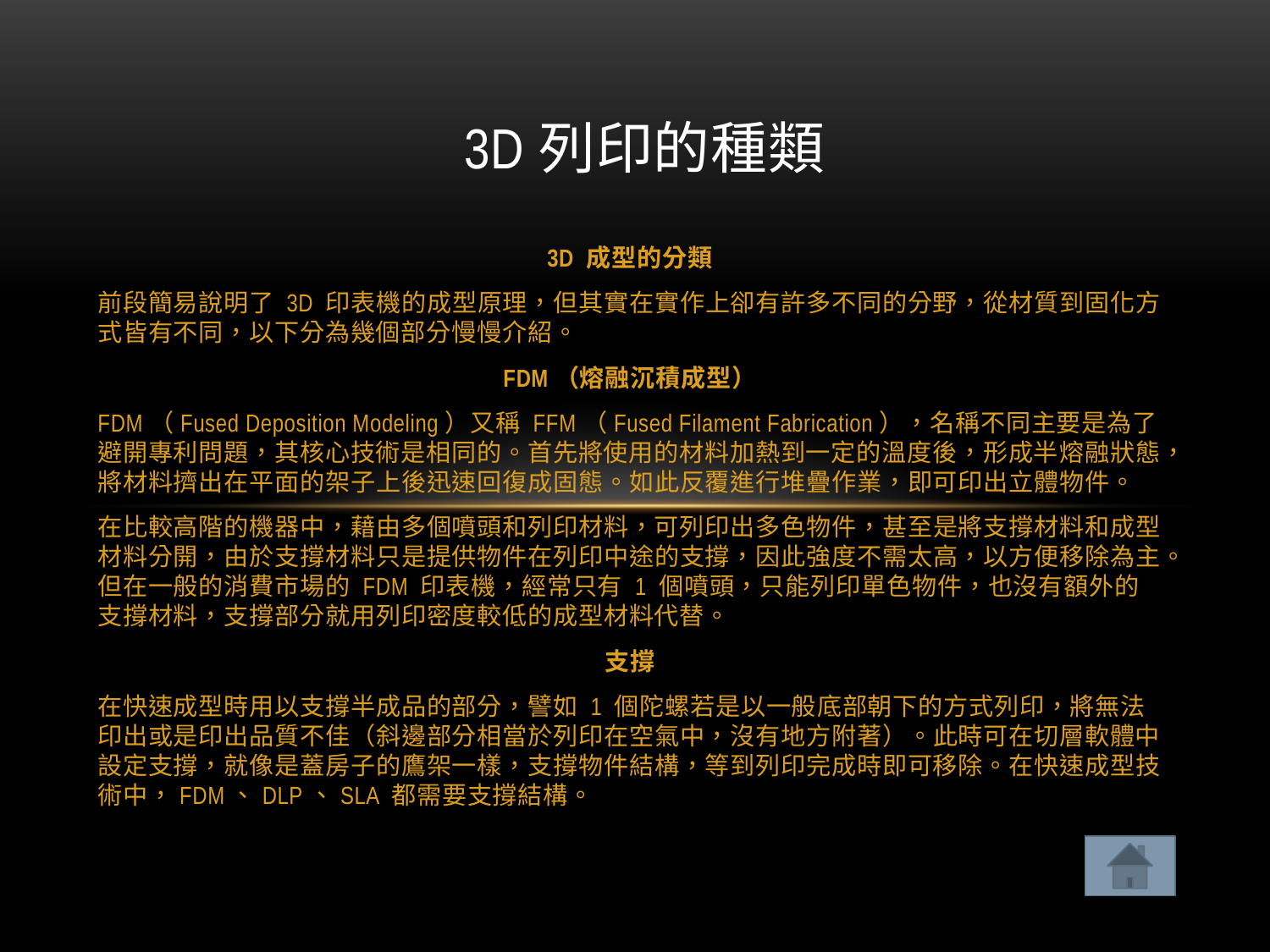

# 3D列印的種類
3D 成型的分類
前段簡易說明了 3D 印表機的成型原理，但其實在實作上卻有許多不同的分野，從材質到固化方式皆有不同，以下分為幾個部分慢慢介紹。
FDM（熔融沉積成型）
FDM（Fused Deposition Modeling）又稱 FFM（Fused Filament Fabrication），名稱不同主要是為了避開專利問題，其核心技術是相同的。首先將使用的材料加熱到一定的溫度後，形成半熔融狀態，將材料擠出在平面的架子上後迅速回復成固態。如此反覆進行堆疊作業，即可印出立體物件。
在比較高階的機器中，藉由多個噴頭和列印材料，可列印出多色物件，甚至是將支撐材料和成型材料分開，由於支撐材料只是提供物件在列印中途的支撐，因此強度不需太高，以方便移除為主。但在一般的消費市場的 FDM 印表機，經常只有 1 個噴頭，只能列印單色物件，也沒有額外的支撐材料，支撐部分就用列印密度較低的成型材料代替。
支撐
在快速成型時用以支撐半成品的部分，譬如 1 個陀螺若是以一般底部朝下的方式列印，將無法印出或是印出品質不佳（斜邊部分相當於列印在空氣中，沒有地方附著）。此時可在切層軟體中設定支撐，就像是蓋房子的鷹架一樣，支撐物件結構，等到列印完成時即可移除。在快速成型技術中，FDM、DLP、SLA 都需要支撐結構。